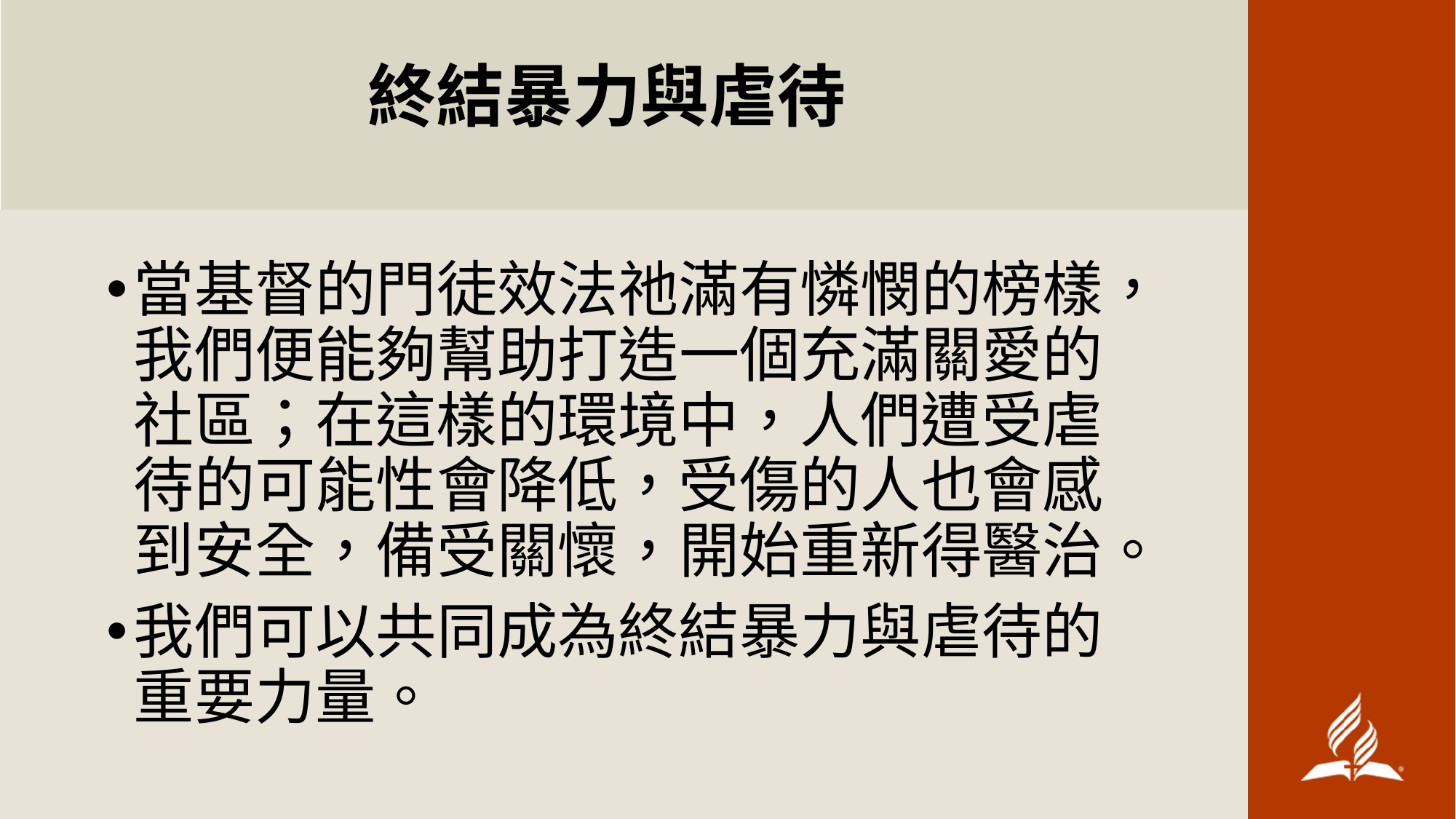

# 終結暴力與虐待
當基督的門徒效法祂滿有憐憫的榜樣，我們便能夠幫助打造一個充滿關愛的社區；在這樣的環境中，人們遭受虐待的可能性會降低，受傷的人也會感到安全，備受關懷，開始重新得醫治。
我們可以共同成為終結暴力與虐待的重要力量。